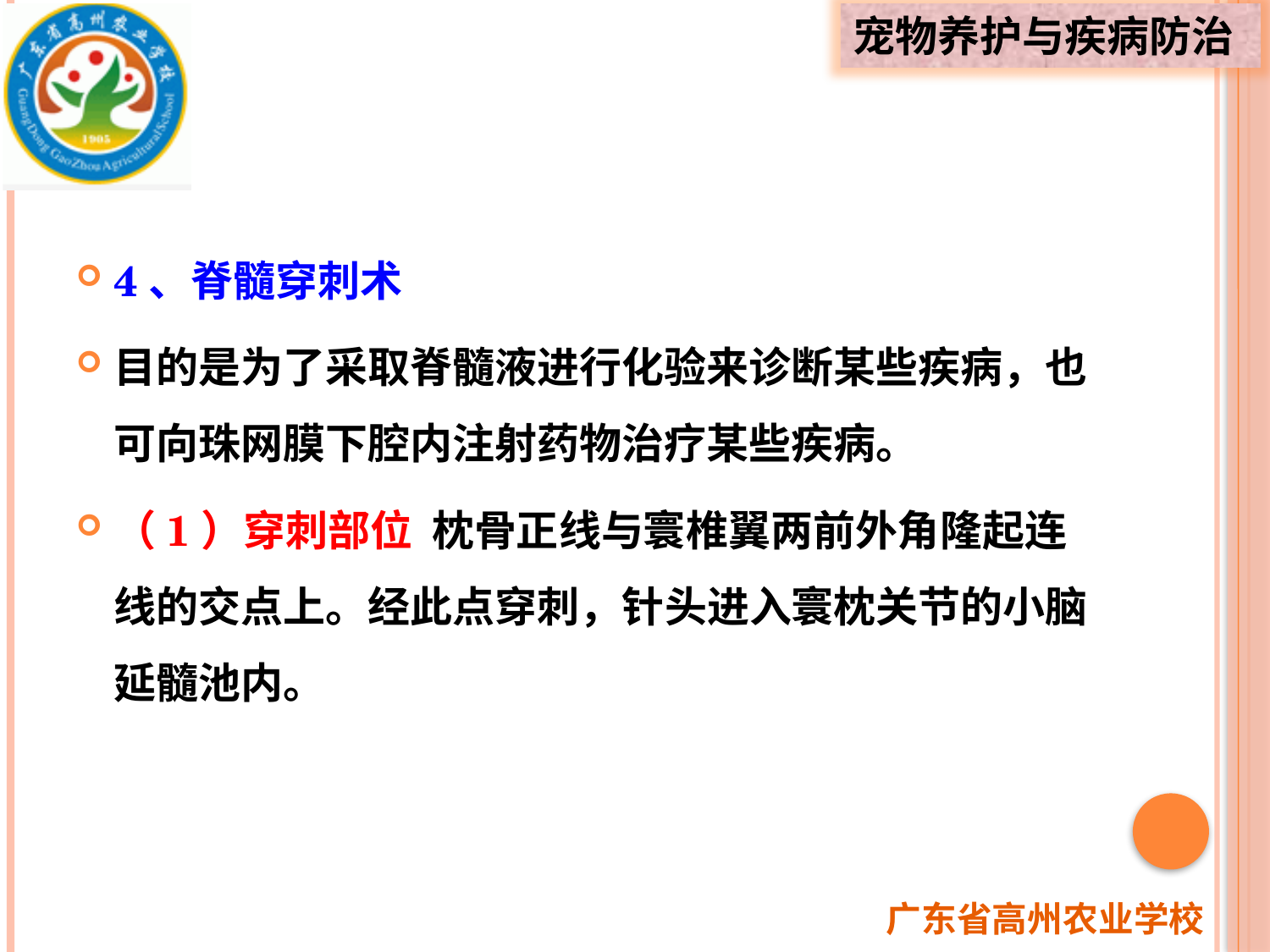

4、脊髓穿刺术
目的是为了采取脊髓液进行化验来诊断某些疾病，也可向珠网膜下腔内注射药物治疗某些疾病。
（1）穿刺部位  枕骨正线与寰椎翼两前外角隆起连线的交点上。经此点穿刺，针头进入寰枕关节的小脑延髓池内。